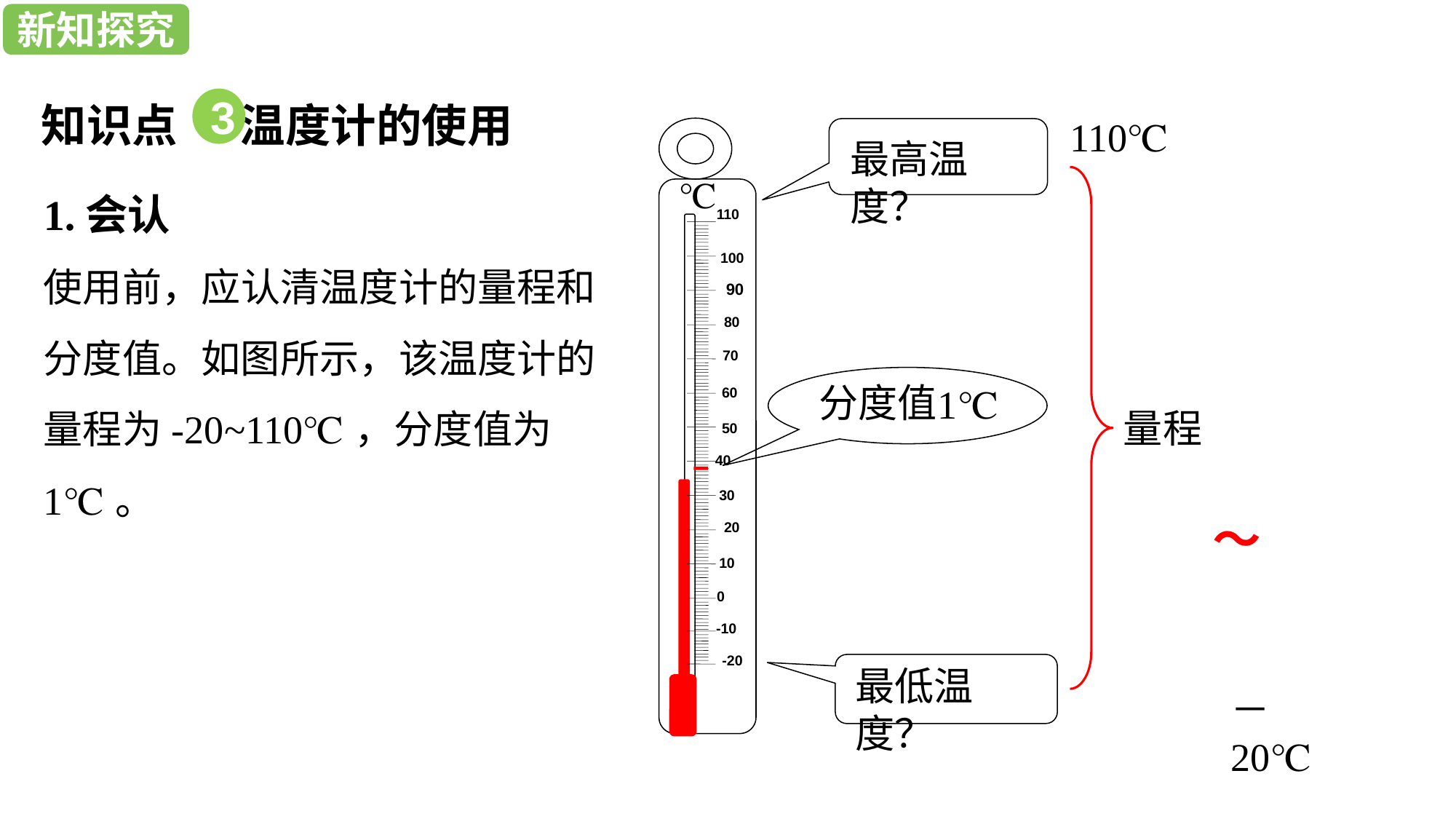

新知探究
知识点      温度计的使用
3
110℃

℃
110

100
80
60
50
40

30
20
10
0
-10
-20

最高温度？
1.会认
使用前，应认清温度计的量程和分度值。如图所示，该温度计的量程为-20~110℃，分度值为1℃。

90
70

  分度值
1℃
量程
～

最低温度？
－20℃